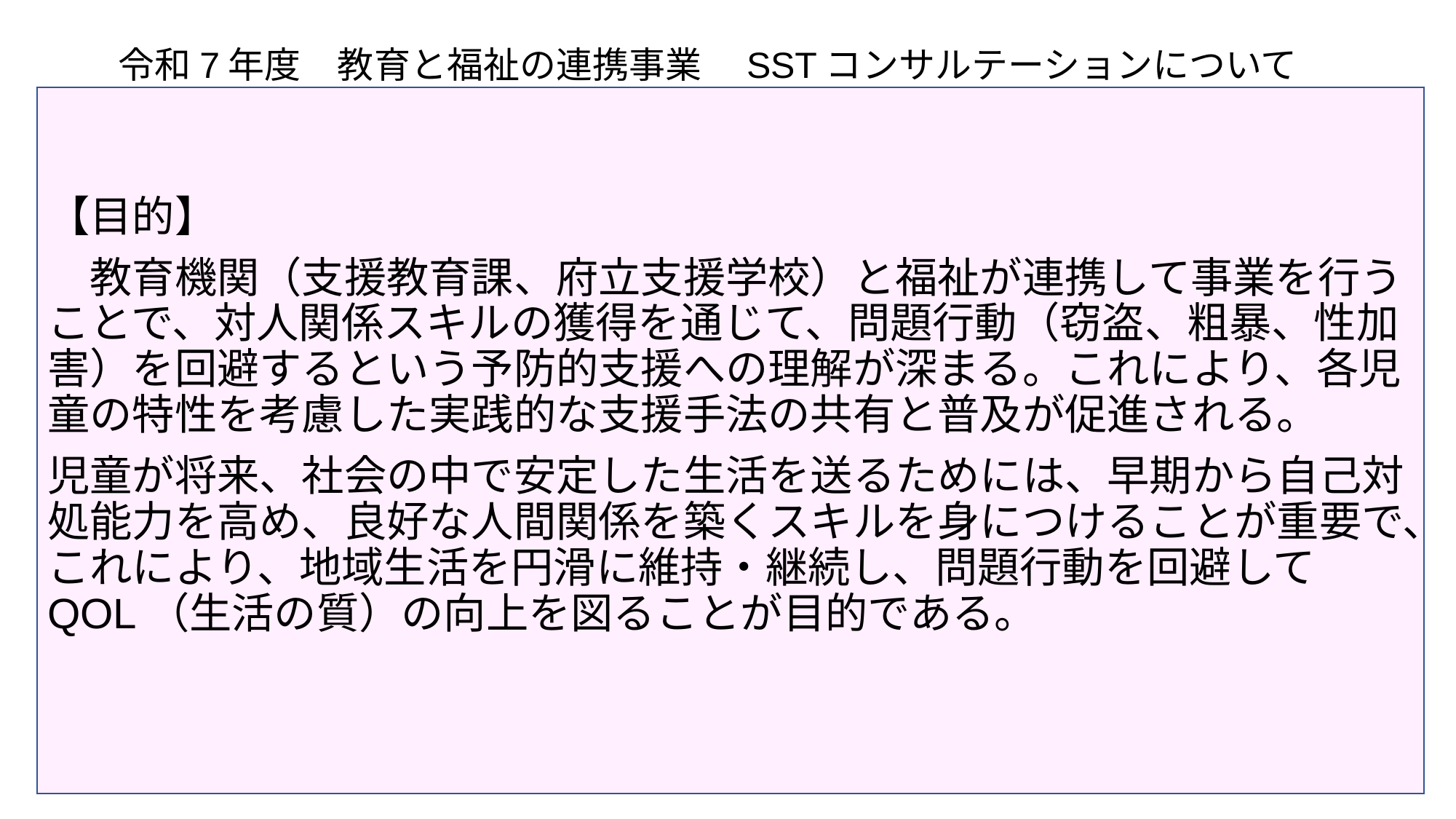

# 令和7年度　教育と福祉の連携事業　SSTコンサルテーションについて
【目的】
　教育機関（支援教育課、府立支援学校）と福祉が連携して事業を行うことで、対人関係スキルの獲得を通じて、問題行動（窃盗、粗暴、性加害）を回避するという予防的支援への理解が深まる。これにより、各児童の特性を考慮した実践的な支援手法の共有と普及が促進される。
児童が将来、社会の中で安定した生活を送るためには、早期から自己対処能力を高め、良好な人間関係を築くスキルを身につけることが重要で、これにより、地域生活を円滑に維持・継続し、問題行動を回避してQOL（生活の質）の向上を図ることが目的である。